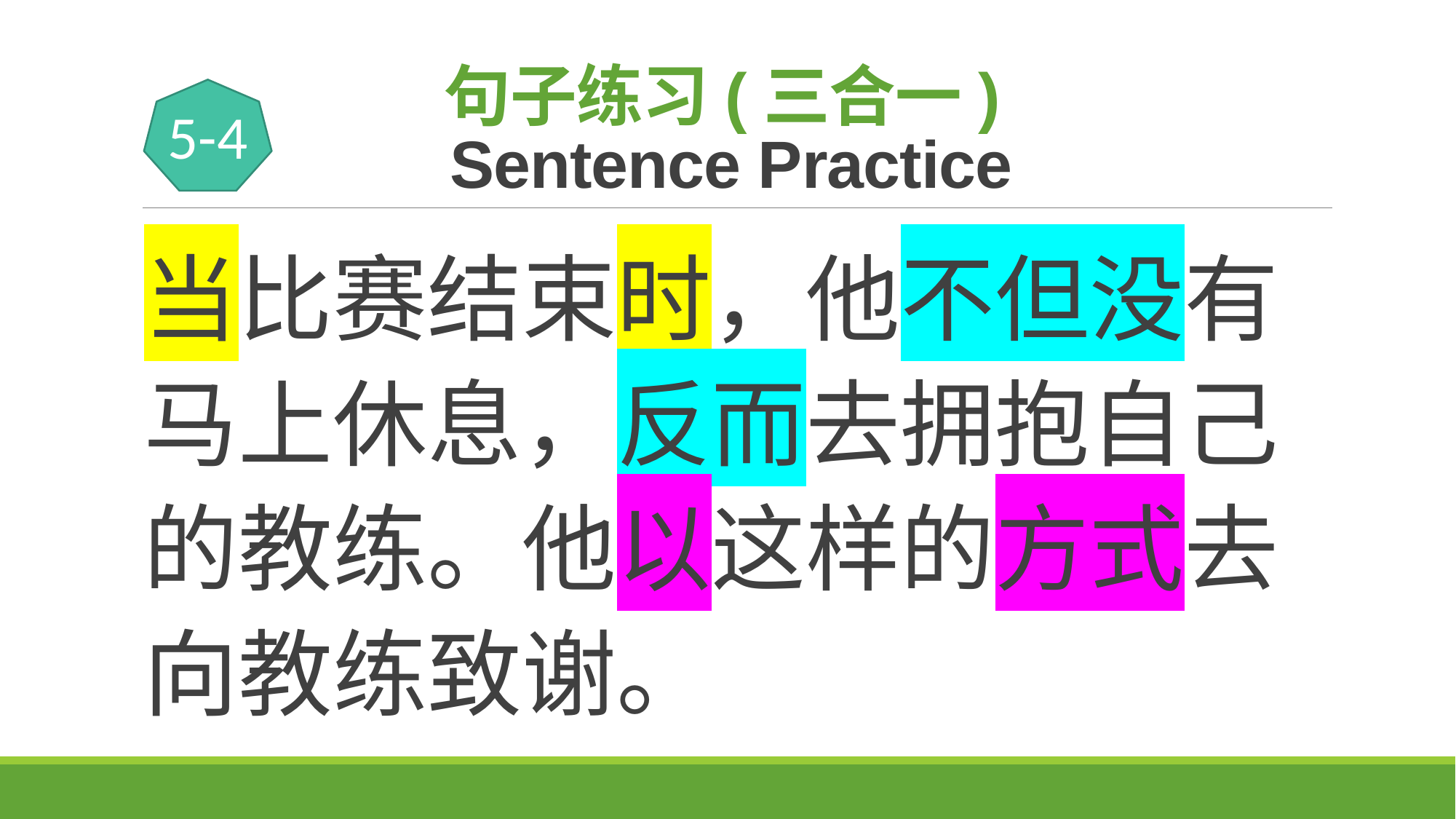

# 句子练习(三合一) Sentence Practice
5-4
当比赛结束时，他不但没有马上休息，反而去拥抱自己的教练。他以这样的方式去向教练致谢。